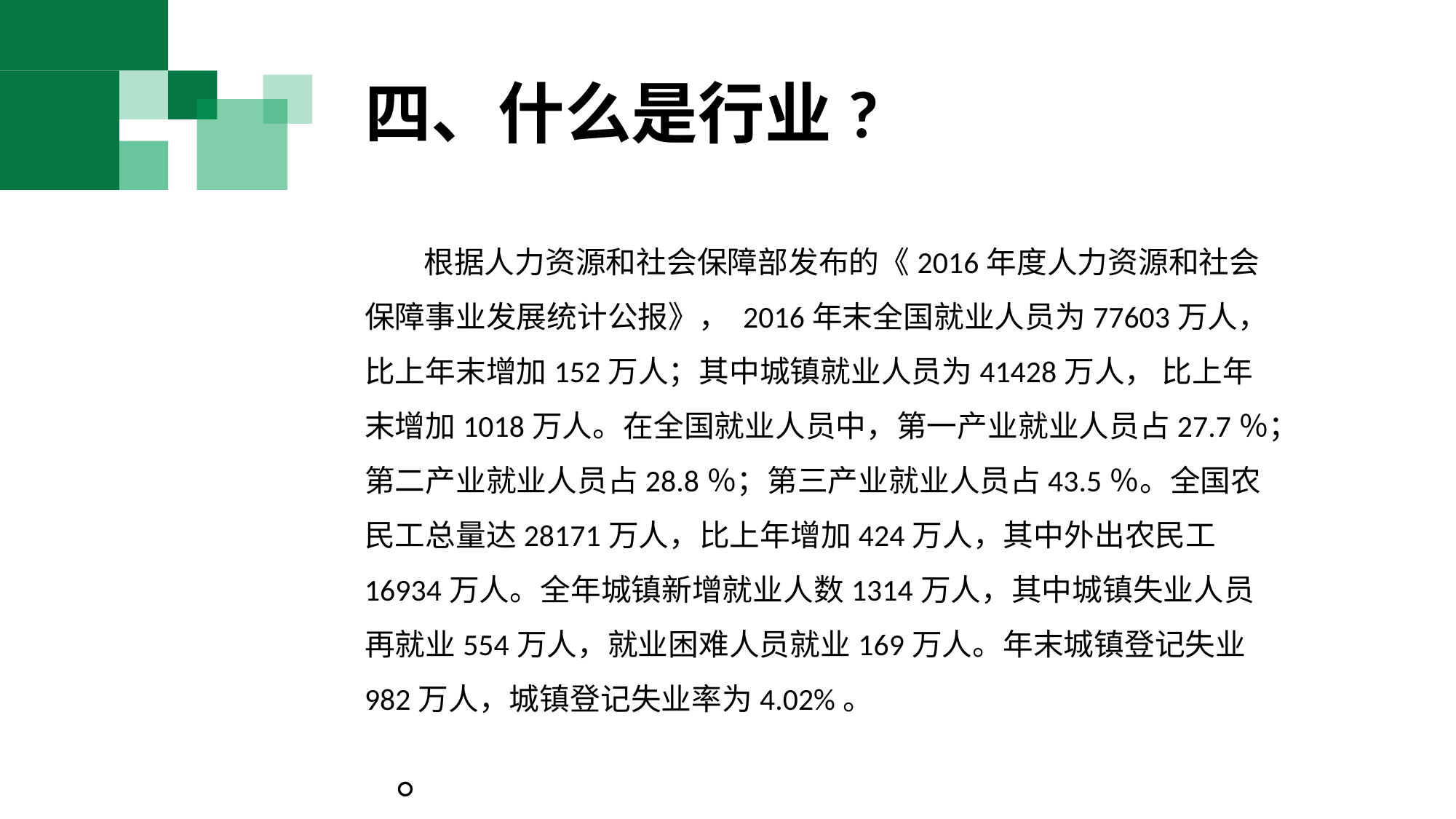

四、什么是行业?

   根据人力资源和社会保障部发布的《2016年度人力资源和社会保障事业发展统计公报》， 2016年末全国就业人员为77603万人，比上年末增加152万人；其中城镇就业人员为41428万人， 比上年末增加1018万人。在全国就业人员中，第一产业就业人员占27.7％；第二产业就业人员占28.8％；第三产业就业人员占43.5％。全国农民工总量达28171万人，比上年增加424万人，其中外出农民工16934万人。全年城镇新增就业人数1314万人，其中城镇失业人员再就业554万人，就业困难人员就业169万人。年末城镇登记失业982万人，城镇登记失业率为4.02%。
。